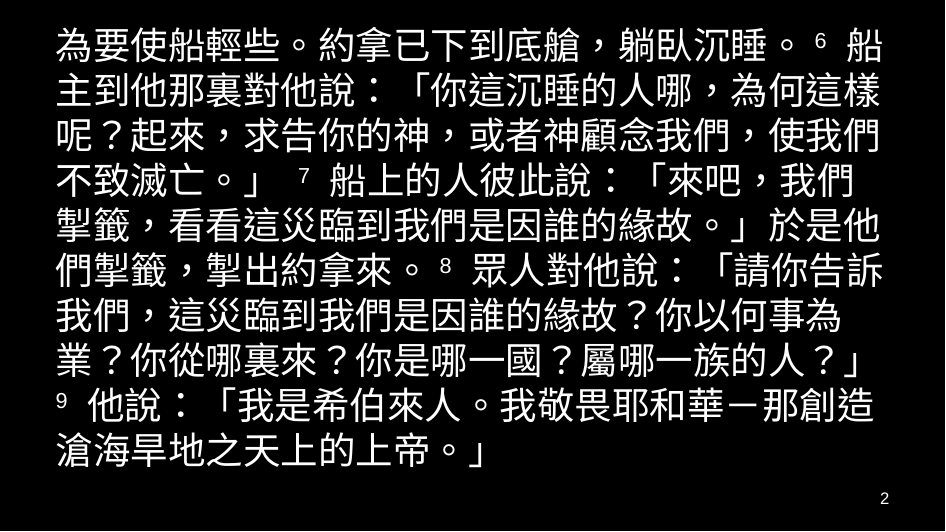

為要使船輕些。約拿已下到底艙，躺臥沉睡。6 船主到他那裏對他說：「你這沉睡的人哪，為何這樣呢？起來，求告你的神，或者神顧念我們，使我們不致滅亡。」 7 船上的人彼此說：「來吧，我們掣籤，看看這災臨到我們是因誰的緣故。」於是他們掣籤，掣出約拿來。8 眾人對他說：「請你告訴我們，這災臨到我們是因誰的緣故？你以何事為業？你從哪裏來？你是哪一國？屬哪一族的人？」9 他說：「我是希伯來人。我敬畏耶和華－那創造滄海旱地之天上的上帝。」
2